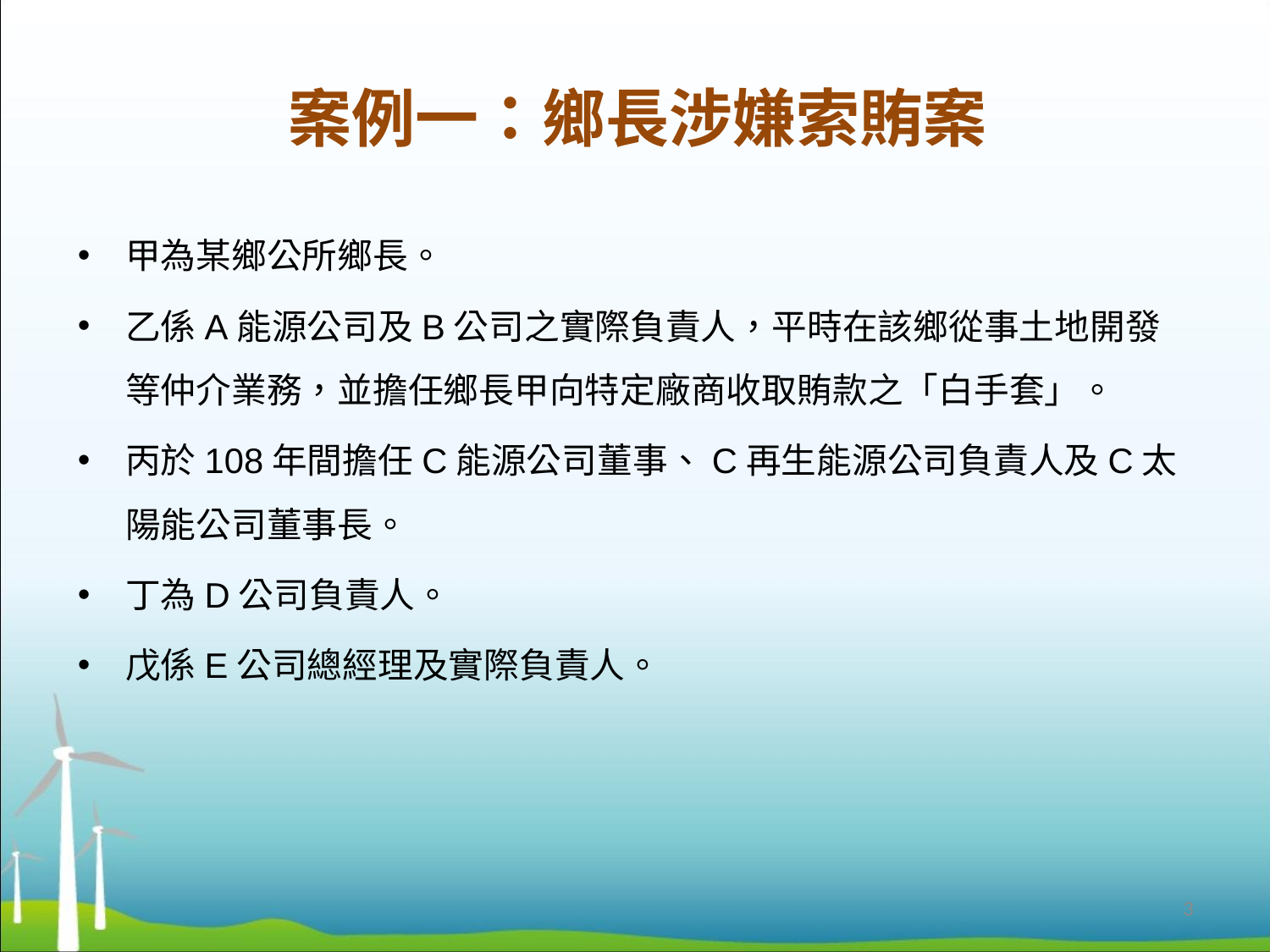

# 案例一：鄉長涉嫌索賄案
甲為某鄉公所鄉長。
乙係A能源公司及B公司之實際負責人，平時在該鄉從事土地開發等仲介業務，並擔任鄉長甲向特定廠商收取賄款之「白手套」。
丙於108年間擔任C能源公司董事、C再生能源公司負責人及C太陽能公司董事長。
丁為D公司負責人。
戊係E公司總經理及實際負責人。
3